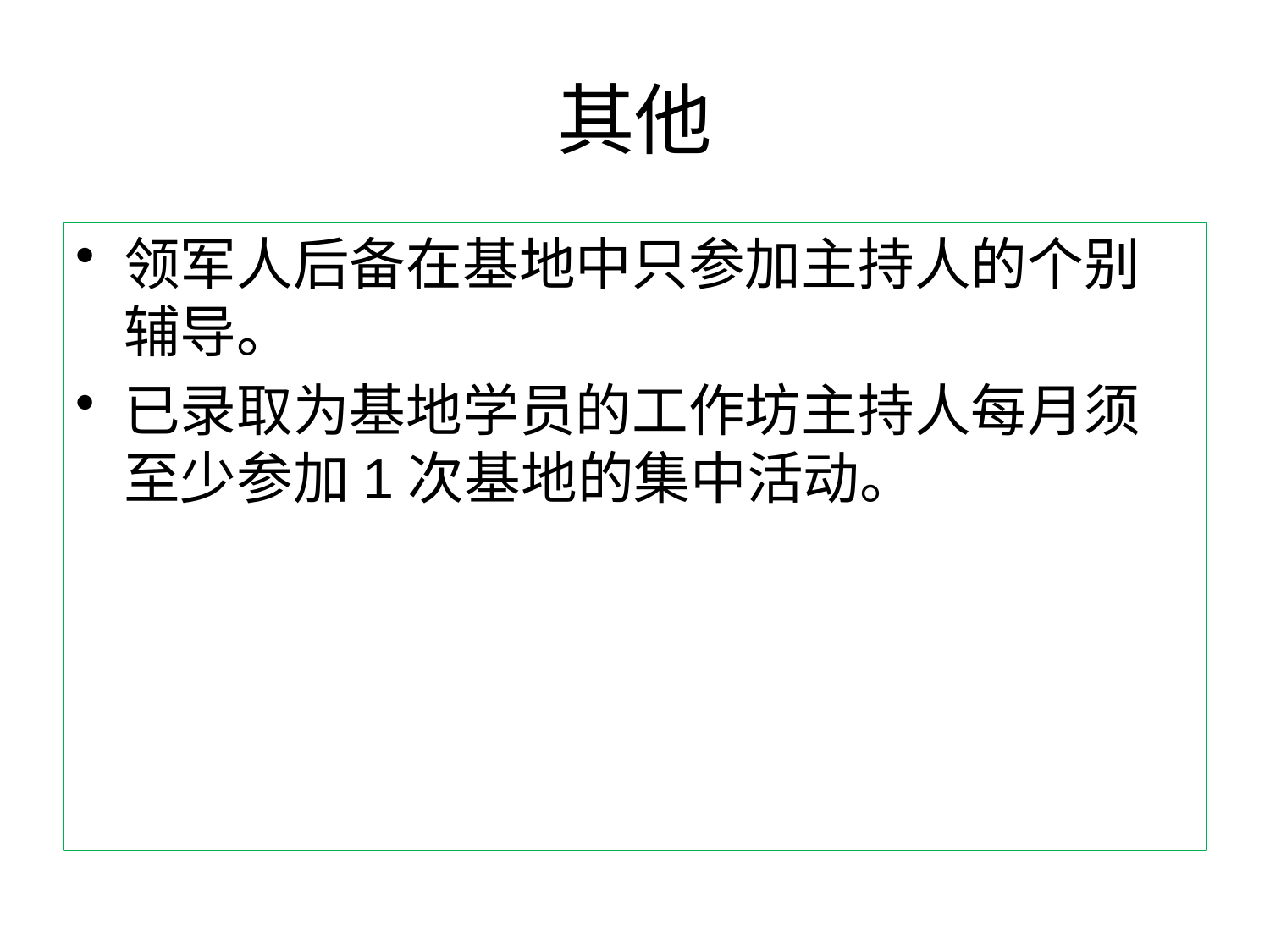

# 其他
领军人后备在基地中只参加主持人的个别辅导。
已录取为基地学员的工作坊主持人每月须至少参加1次基地的集中活动。